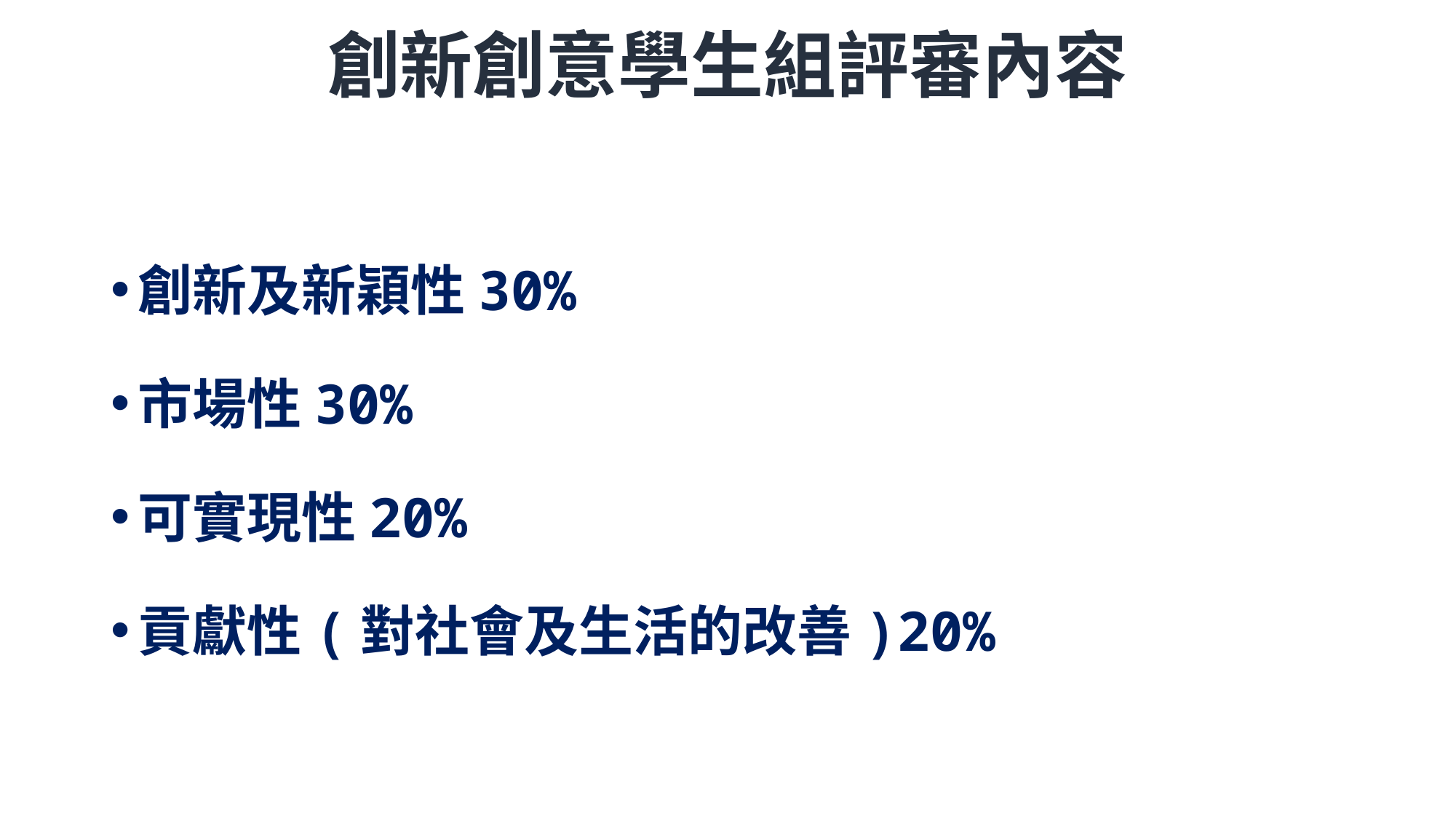

# 創新創意學生組評審內容
創新及新穎性30%
市場性30%
可實現性20%
貢獻性(對社會及生活的改善)20%